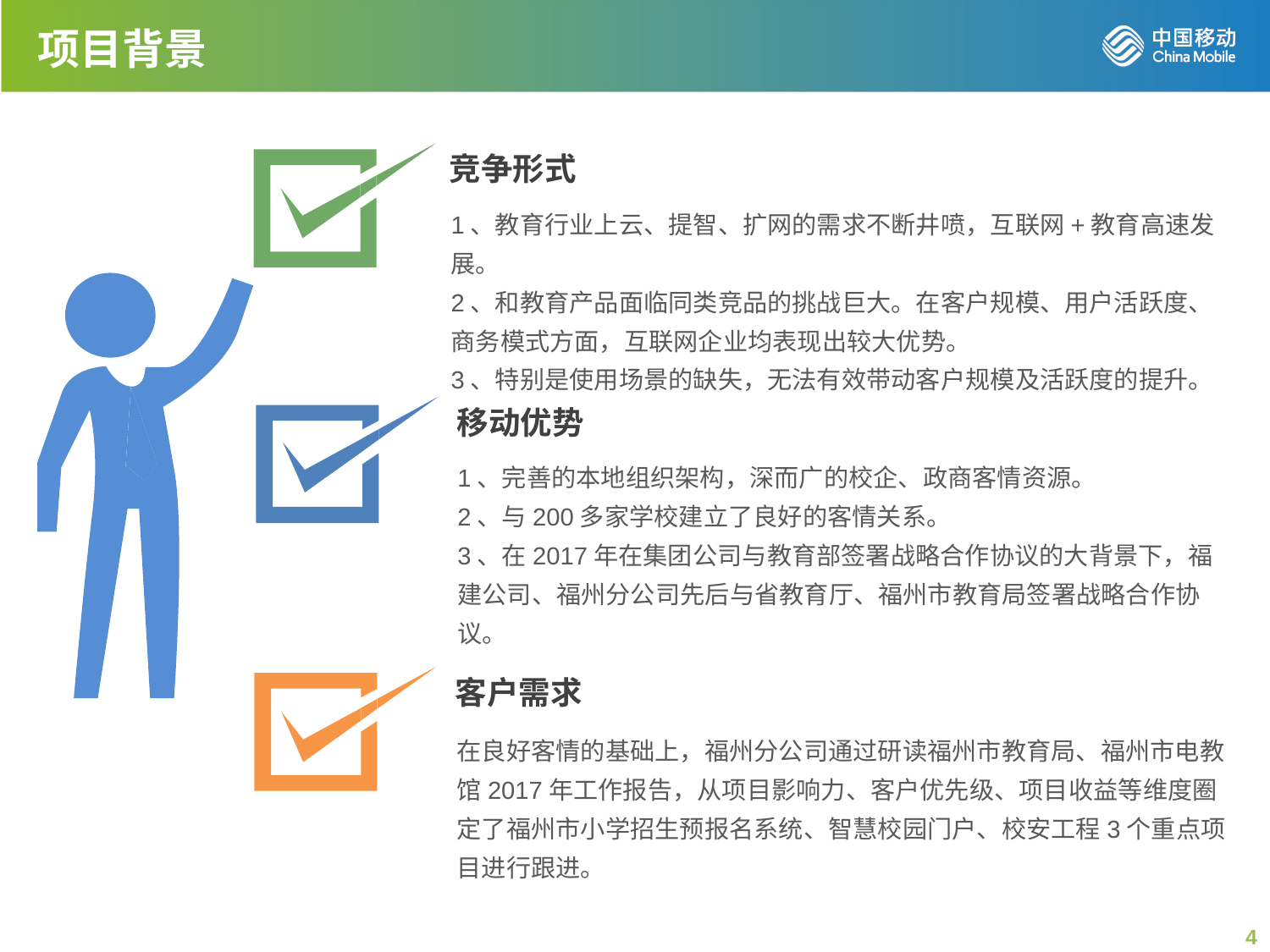

项目背景

竞争形式
1、教育行业上云、提智、扩网的需求不断井喷，互联网+教育高速发展。
2、和教育产品面临同类竞品的挑战巨大。在客户规模、用户活跃度、商务模式方面，互联网企业均表现出较大优势。
3、特别是使用场景的缺失，无法有效带动客户规模及活跃度的提升。

移动优势
1、完善的本地组织架构，深而广的校企、政商客情资源。
2、与200多家学校建立了良好的客情关系。
3、在2017年在集团公司与教育部签署战略合作协议的大背景下，福建公司、福州分公司先后与省教育厅、福州市教育局签署战略合作协议。

客户需求
在良好客情的基础上，福州分公司通过研读福州市教育局、福州市电教馆2017年工作报告，从项目影响力、客户优先级、项目收益等维度圈定了福州市小学招生预报名系统、智慧校园门户、校安工程3个重点项目进行跟进。